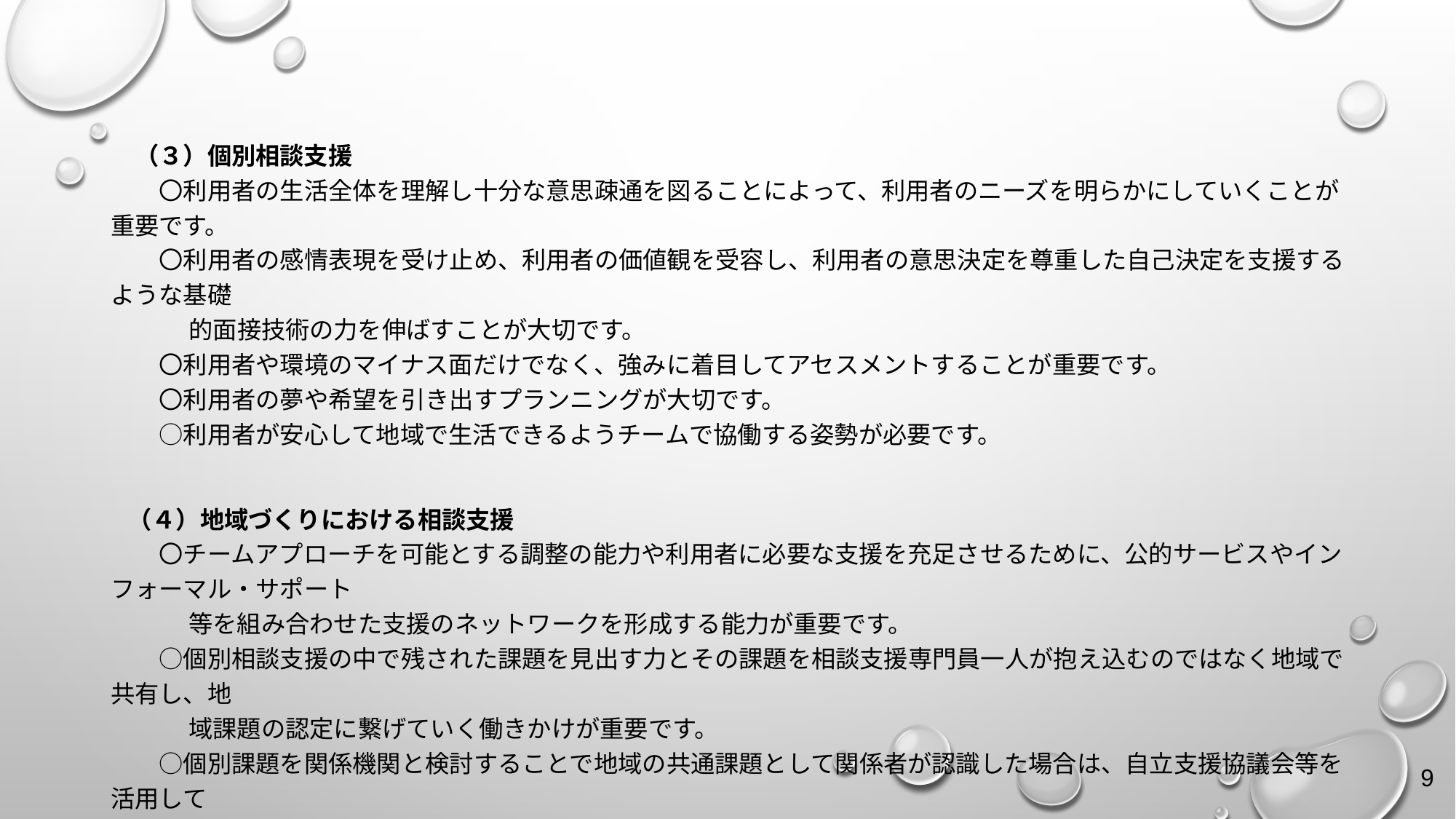

（３）個別相談支援
　　〇利用者の生活全体を理解し十分な意思疎通を図ることによって、利用者のニーズを明らかにしていくことが重要です。
　　〇利用者の感情表現を受け止め、利用者の価値観を受容し、利用者の意思決定を尊重した自己決定を支援するような基礎
　　 　的面接技術の力を伸ばすことが大切です。
　　〇利用者や環境のマイナス面だけでなく、強みに着目してアセスメントすることが重要です。
　　〇利用者の夢や希望を引き出すプランニングが大切です。
　　○利用者が安心して地域で生活できるようチームで協働する姿勢が必要です。

  （４）地域づくりにおける相談支援
　　〇チームアプローチを可能とする調整の能力や利用者に必要な支援を充足させるために、公的サービスやインフォーマル・サポート
　　　 等を組み合わせた支援のネットワークを形成する能力が重要です。
　　○個別相談支援の中で残された課題を見出す力とその課題を相談支援専門員一人が抱え込むのではなく地域で共有し、地
　　　 域課題の認定に繋げていく働きかけが重要です。
　　○個別課題を関係機関と検討することで地域の共通課題として関係者が認識した場合は、自立支援協議会等を活用して
　　　検討し、市域の支援体制を構築していくことが必要です。
　　○地域の社会資源の状況を常に情報収集し地域診断しながら、地域の強みを活かした支援方策について積極的に取り組む
　　　 姿勢が大切です。

9